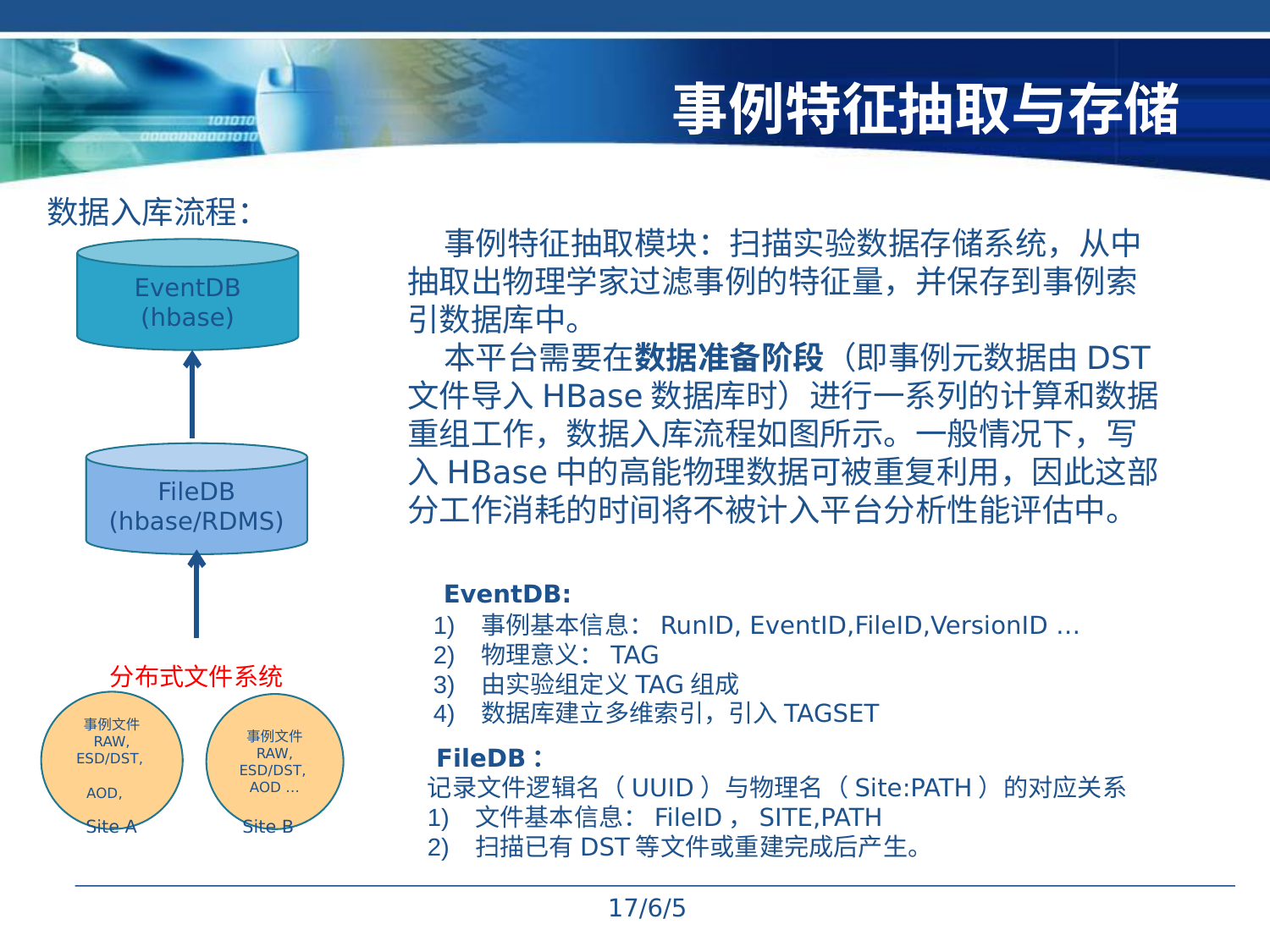

# 事例特征抽取与存储
数据入库流程：
EventDB
(hbase)
FileDB
(hbase/RDMS)
分布式文件系统
事例文件
RAW, ESD/DST,
AOD,
Site A
事例文件
RAW, ESD/DST,
AOD …
Site B
    事例特征抽取模块：扫描实验数据存储系统，从中抽取出物理学家过滤事例的特征量，并保存到事例索引数据库中。
    本平台需要在数据准备阶段（即事例元数据由DST文件导入HBase数据库时）进行一系列的计算和数据重组工作，数据入库流程如图所示。一般情况下，写入HBase中的高能物理数据可被重复利用，因此这部分工作消耗的时间将不被计入平台分析性能评估中。
 EventDB:
事例基本信息：RunID, EventID,FileID,VersionID …
物理意义：TAG
由实验组定义TAG组成
数据库建立多维索引，引入TAGSET
 FileDB：
记录文件逻辑名（UUID）与物理名（Site:PATH）的对应关系
文件基本信息：FileID，SITE,PATH
扫描已有DST等文件或重建完成后产生。
17/6/5